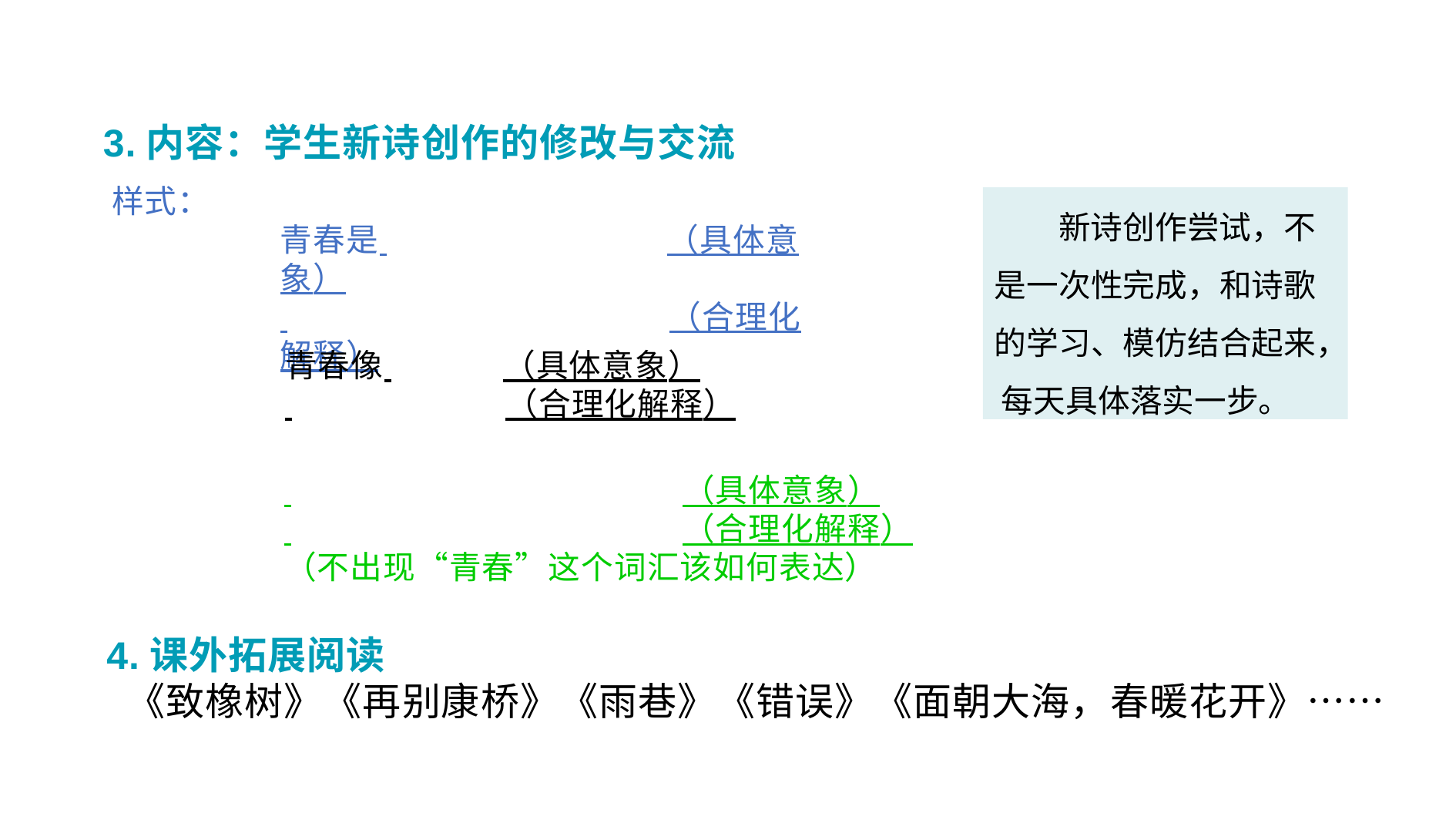

# 3.内容：学生新诗创作的修改与交流
样式：
青春是 	（具体意象）
 	（合理化解释）
新诗创作尝试，不 是一次性完成，和诗歌 的学习、模仿结合起来， 每天具体落实一步。
青春像 	（具体意象）
 	（合理化解释）
 	（具体意象）
 	（合理化解释）
（不出现“青春”这个词汇该如何表达）

4.课外拓展阅读
《致橡树》《再别康桥》《雨巷》《错误》《面朝大海，春暖花开》……